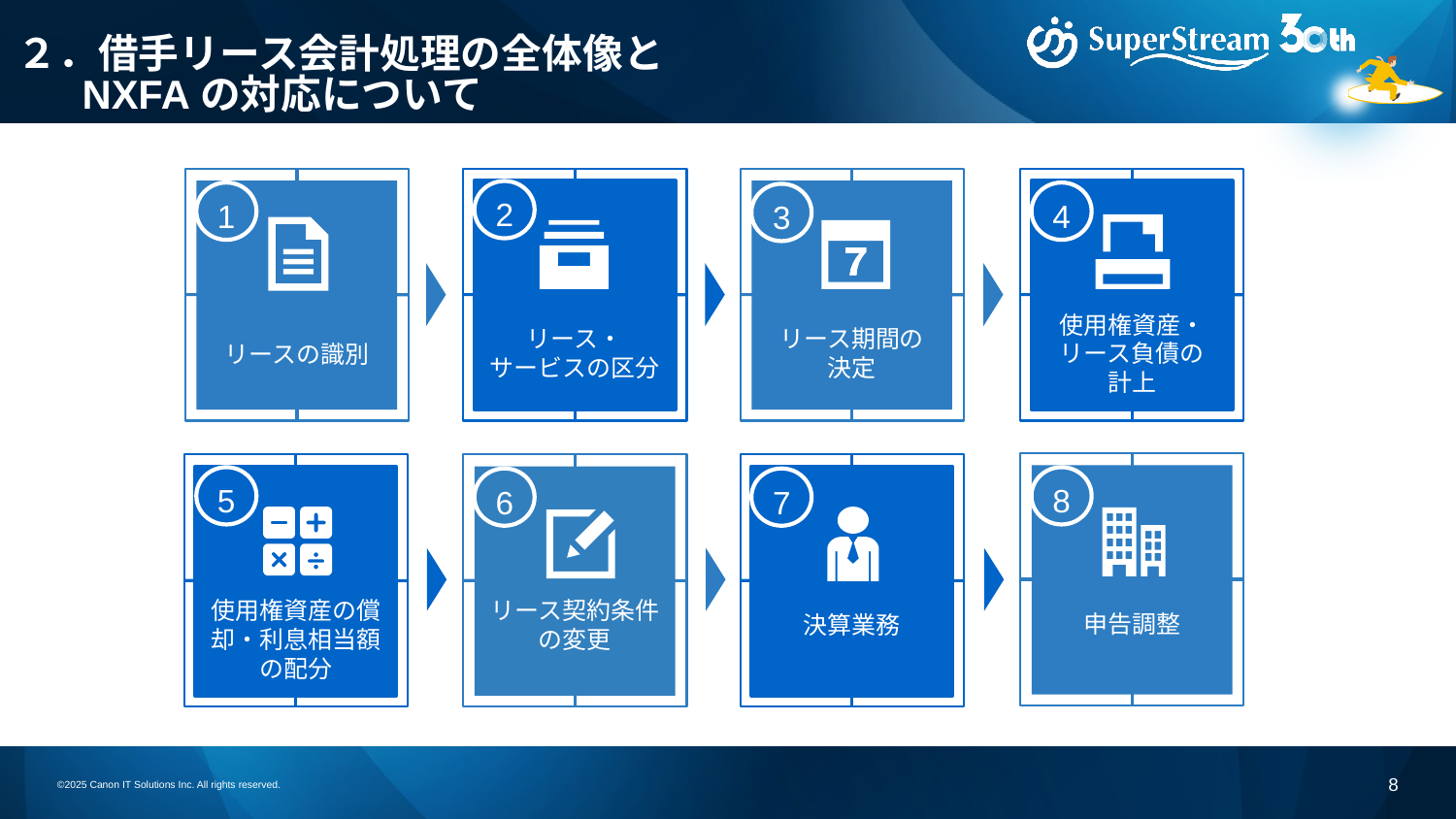

# ２．借手リース会計処理の全体像と NXFAの対応について

リース・
サービスの区分

リース期間の
決定

使用権資産・リース負債の
計上

リースの識別

2

1

4

3

申告調整

使用権資産の償却・利息相当額の配分

リース契約条件の変更

決算業務

5

8

6

7

©2025 Canon IT Solutions Inc. All rights reserved.
8